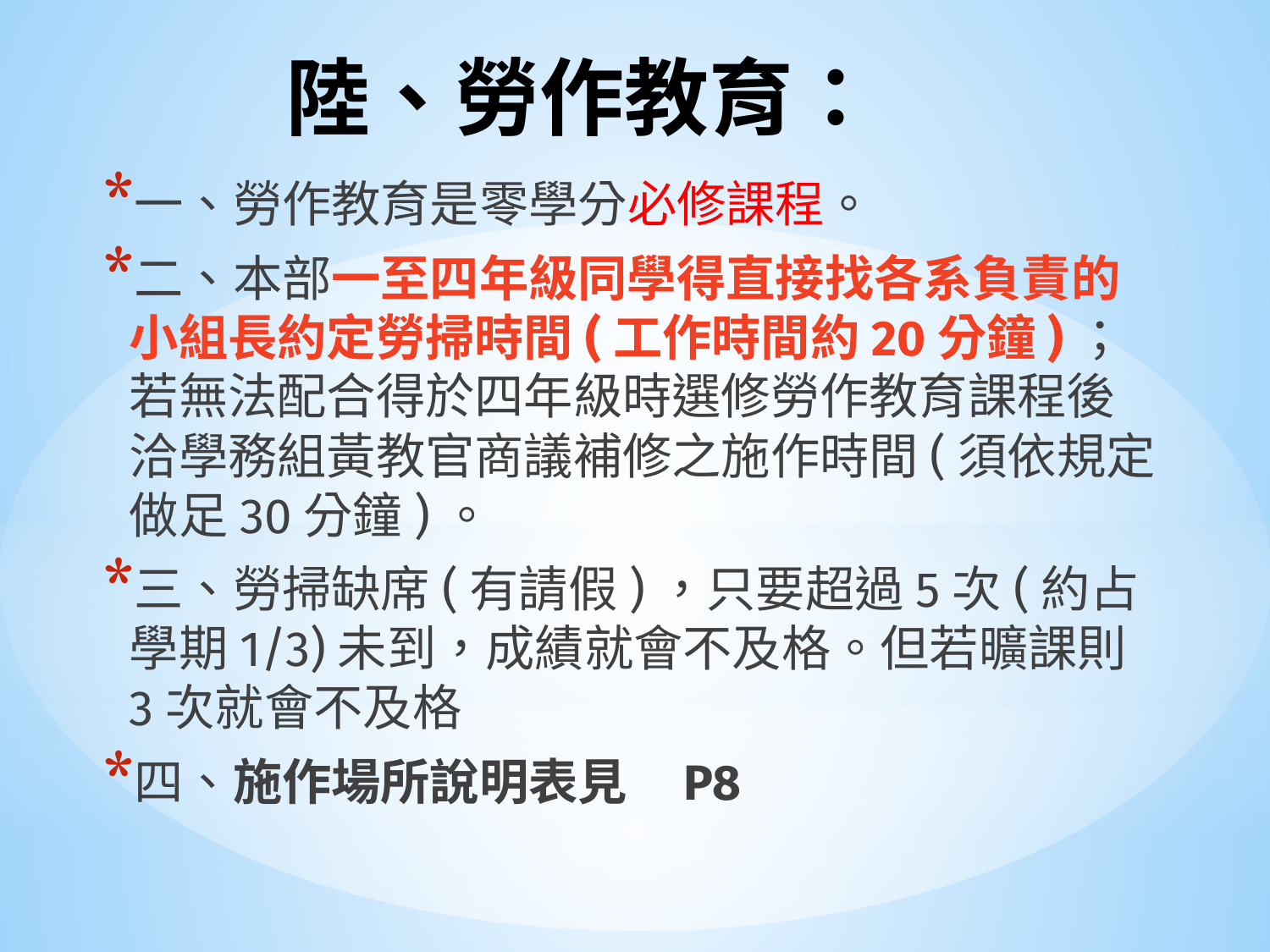

# 陸、勞作教育：
一、勞作教育是零學分必修課程。
二、本部一至四年級同學得直接找各系負責的小組長約定勞掃時間(工作時間約20分鐘)；若無法配合得於四年級時選修勞作教育課程後洽學務組黃教官商議補修之施作時間(須依規定做足30分鐘)。
三、勞掃缺席(有請假)，只要超過5次(約占學期1/3)未到，成績就會不及格。但若曠課則3次就會不及格
四、施作場所說明表見    P8